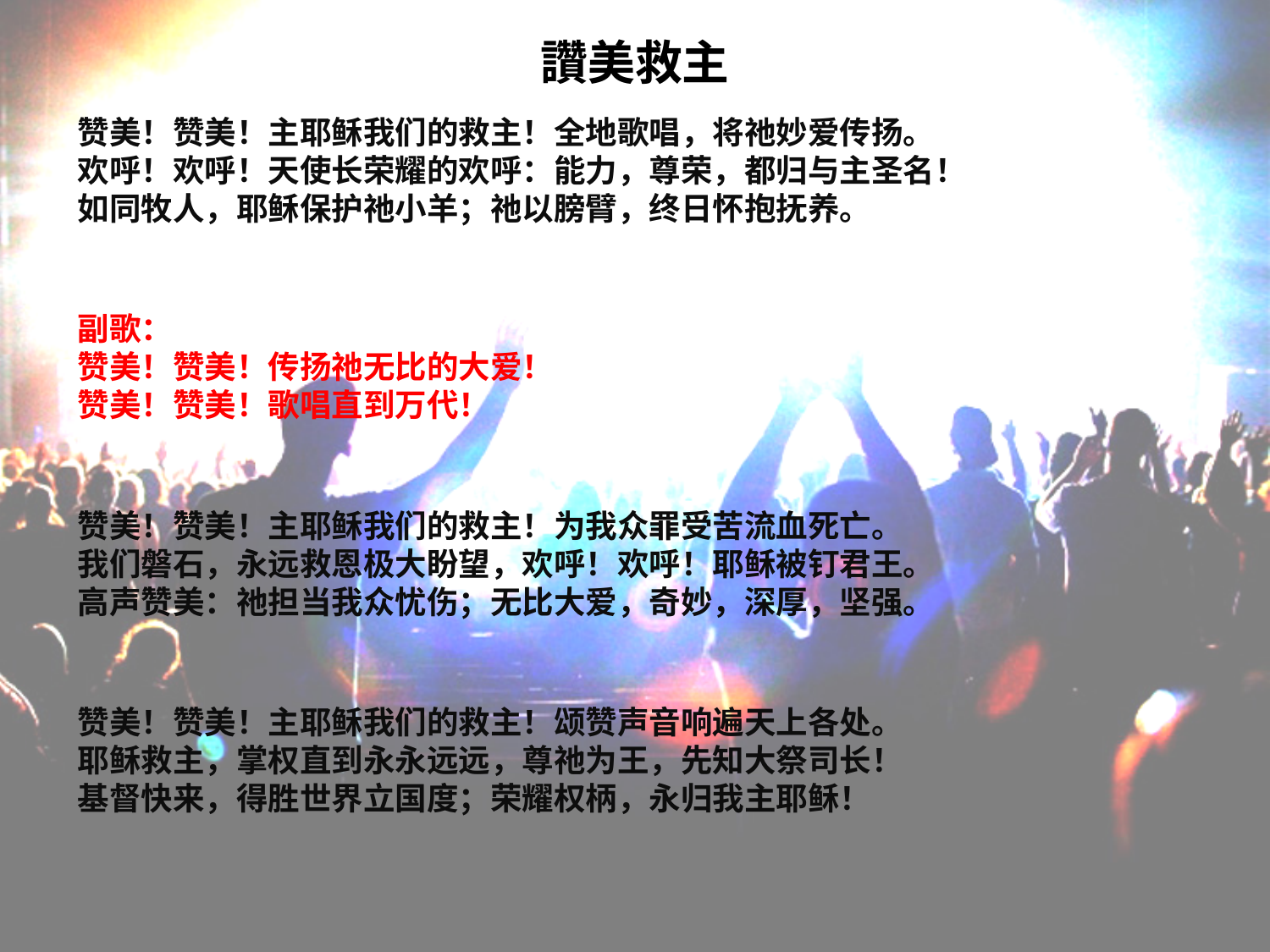

# 讚美救主
赞美！赞美！主耶稣我们的救主！全地歌唱，将祂妙爱传扬。
欢呼！欢呼！天使长荣耀的欢呼：能力，尊荣，都归与主圣名！
如同牧人，耶稣保护祂小羊；祂以膀臂，终日怀抱抚养。
副歌：
赞美！赞美！传扬祂无比的大爱！
赞美！赞美！歌唱直到万代！
赞美！赞美！主耶稣我们的救主！为我众罪受苦流血死亡。
我们磐石，永远救恩极大盼望，欢呼！欢呼！耶稣被钉君王。
高声赞美：祂担当我众忧伤；无比大爱，奇妙，深厚，坚强。
赞美！赞美！主耶稣我们的救主！颂赞声音响遍天上各处。
耶稣救主，掌权直到永永远远，尊祂为王，先知大祭司长！
基督快来，得胜世界立国度；荣耀权柄，永归我主耶稣！